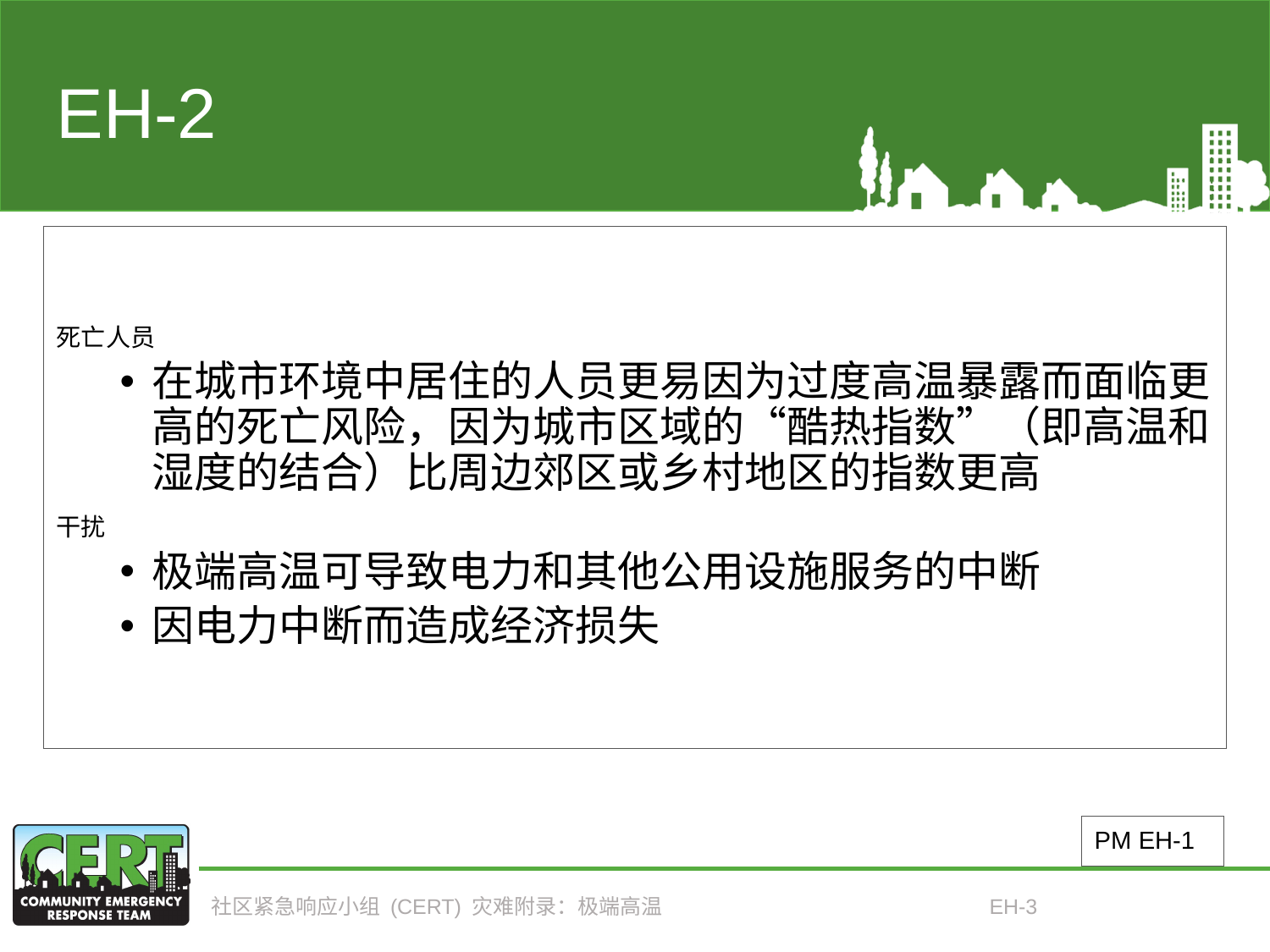

# EH-2
死亡人员
在城市环境中居住的人员更易因为过度高温暴露而面临更高的死亡风险，因为城市区域的“酷热指数”（即高温和湿度的结合）比周边郊区或乡村地区的指数更高
干扰
极端高温可导致电力和其他公用设施服务的中断
因电力中断而造成经济损失
PM EH-1
社区紧急响应小组 (CERT) 灾难附录：极端高温
EH-3